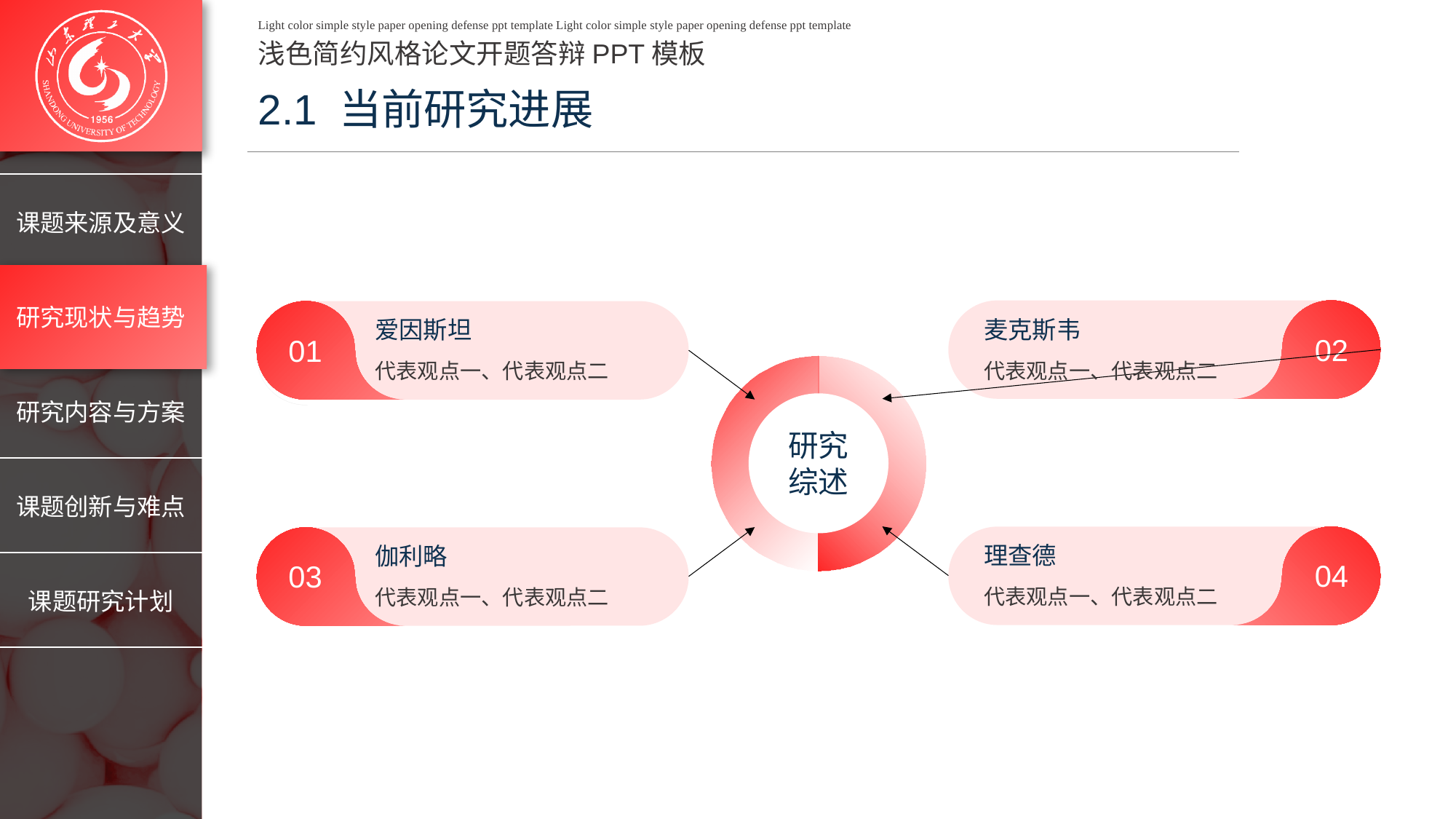

Light color simple style paper opening defense ppt template Light color simple style paper opening defense ppt template
浅色简约风格论文开题答辩PPT模板
2.1 当前研究进展
02

01

爱因斯坦
麦克斯韦
代表观点一、代表观点二
代表观点一、代表观点二

研究
综述
04

03

理查德
伽利略
代表观点一、代表观点二
代表观点一、代表观点二